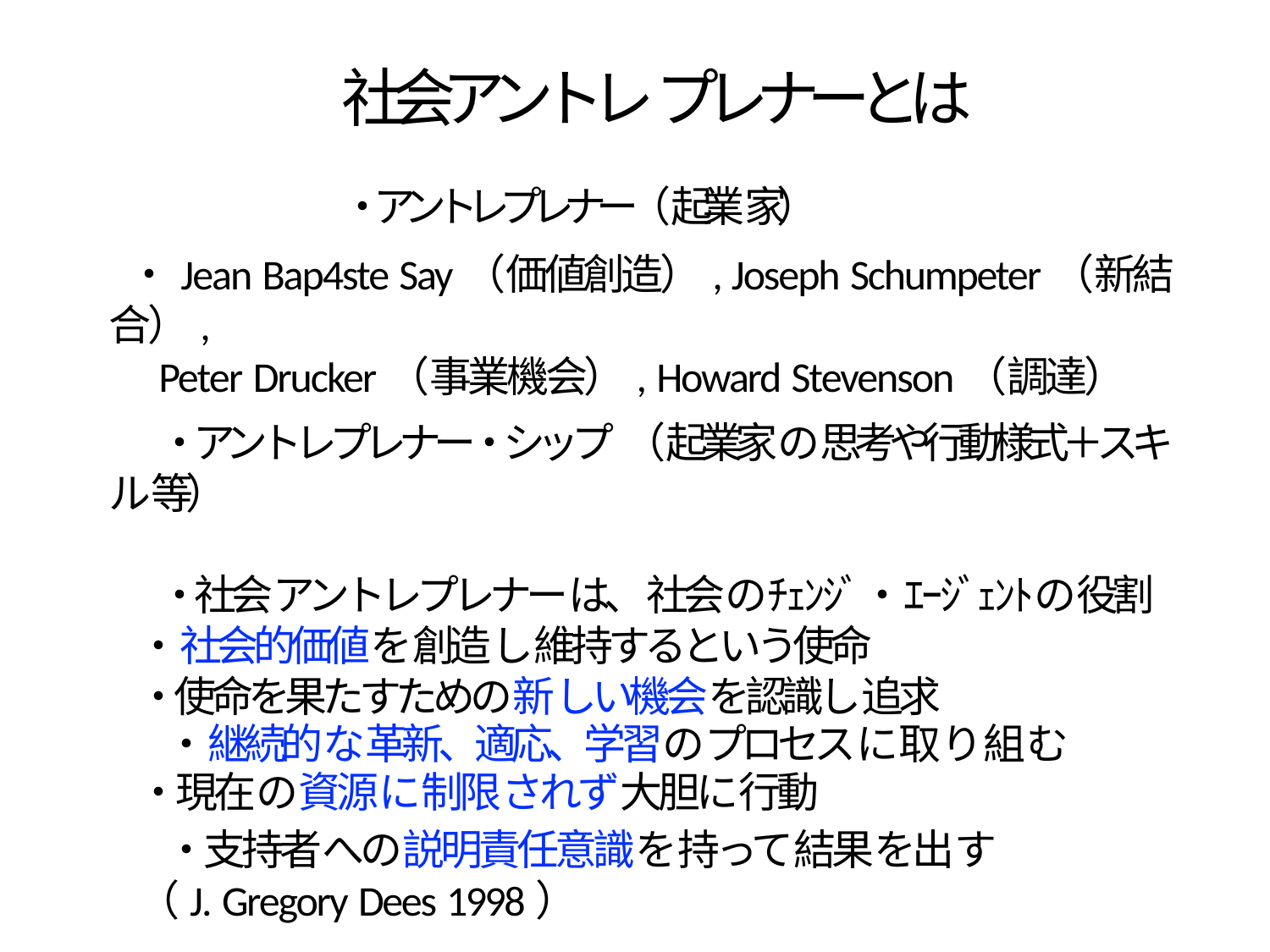

社会アントレプレナーとは

・アントレプレナー（起業家）

・Jean Bap4ste Say（価値創造）, Joseph Schumpeter（新結合）,
Peter Drucker（事業機会）, Howard Stevenson（調達）

・アントレプレナー・シップ （起業家の思考や行動様式＋スキル等）

・社会アントレプレナーは、社会のﾁｪﾝｼﾞ・ｴｰｼﾞｪﾝﾄの役割
・社会的価値を創造し維持するという使命
・使命を果たすための新しい機会を認識し追求
・継続的な革新、適応、学習のプロセスに取り組む
・現在の資源に制限されず大胆に行動
・支持者への説明責任意識を持って結果を出す
（J. Gregory Dees 1998）

2